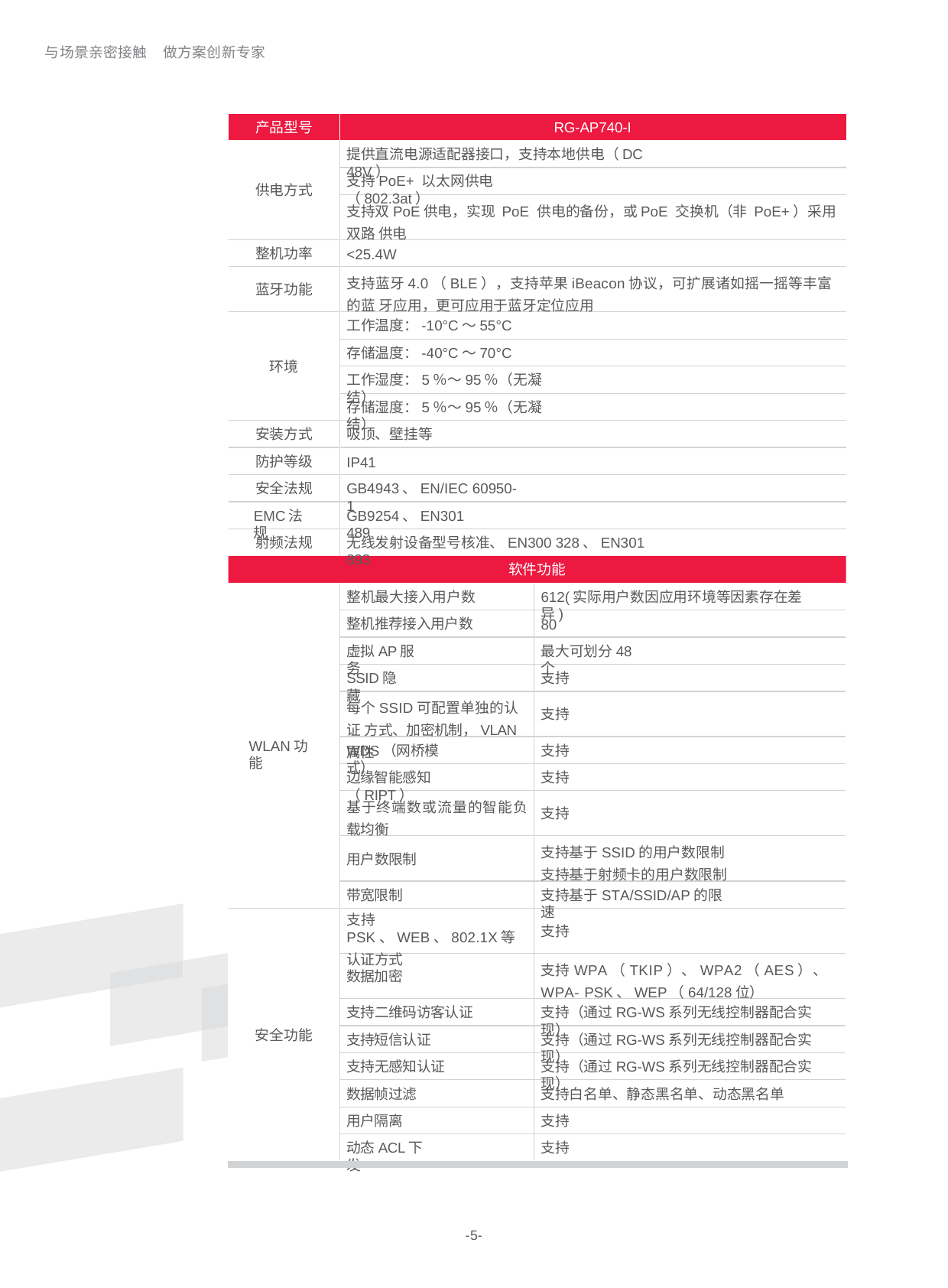

与场景亲密接触
做方案创新专家

产品型号
RG-AP740-I

提供直流电源适配器接口，支持本地供电（DC 48V）

支持PoE+ 以太网供电（802.3at）
供电方式

支持双PoE供电，实现 PoE 供电的备份，或PoE 交换机（非 PoE+）采用双路 供电

整机功率
<25.4W

支持蓝牙4.0（BLE），支持苹果iBeacon协议，可扩展诸如摇一摇等丰富的蓝 牙应用，更可应用于蓝牙定位应用
蓝牙功能

工作温度：-10°C～55°C

存储温度：-40°C～70°C
环境

工作湿度：5％～95％（无凝结）

存储湿度：5％～95％（无凝结）

安装方式
吸顶、壁挂等

防护等级
IP41

安全法规
GB4943、EN/IEC 60950-1

EMC法规
GB9254、EN301 489

射频法规
无线发射设备型号核准、EN300 328、EN301 893

软件功能

整机最大接入用户数
612(实际用户数因应用环境等因素存在差异)

整机推荐接入用户数
80

虚拟AP服务
最大可划分48个

SSID隐藏
支持

每个SSID可配置单独的认证 方式、加密机制，VLAN属性
支持

WLAN功能

WDS（网桥模式）
支持

边缘智能感知（RIPT）
支持

基于终端数或流量的智能负 载均衡
支持

支持基于SSID的用户数限制 支持基于射频卡的用户数限制
用户数限制

带宽限制
支持基于STA/SSID/AP的限速

支持PSK、WEB、802.1X等
认证方式
支持

支持WPA（TKIP）、WPA2（AES）、WPA- PSK、WEP（64/128位）
数据加密

支持二维码访客认证
支持（通过RG-WS系列无线控制器配合实现）

安全功能

支持短信认证
支持（通过RG-WS系列无线控制器配合实现）

支持无感知认证
支持（通过RG-WS系列无线控制器配合实现）

数据帧过滤
支持白名单、静态黑名单、动态黑名单

用户隔离
支持

动态ACL下发
支持

-5-